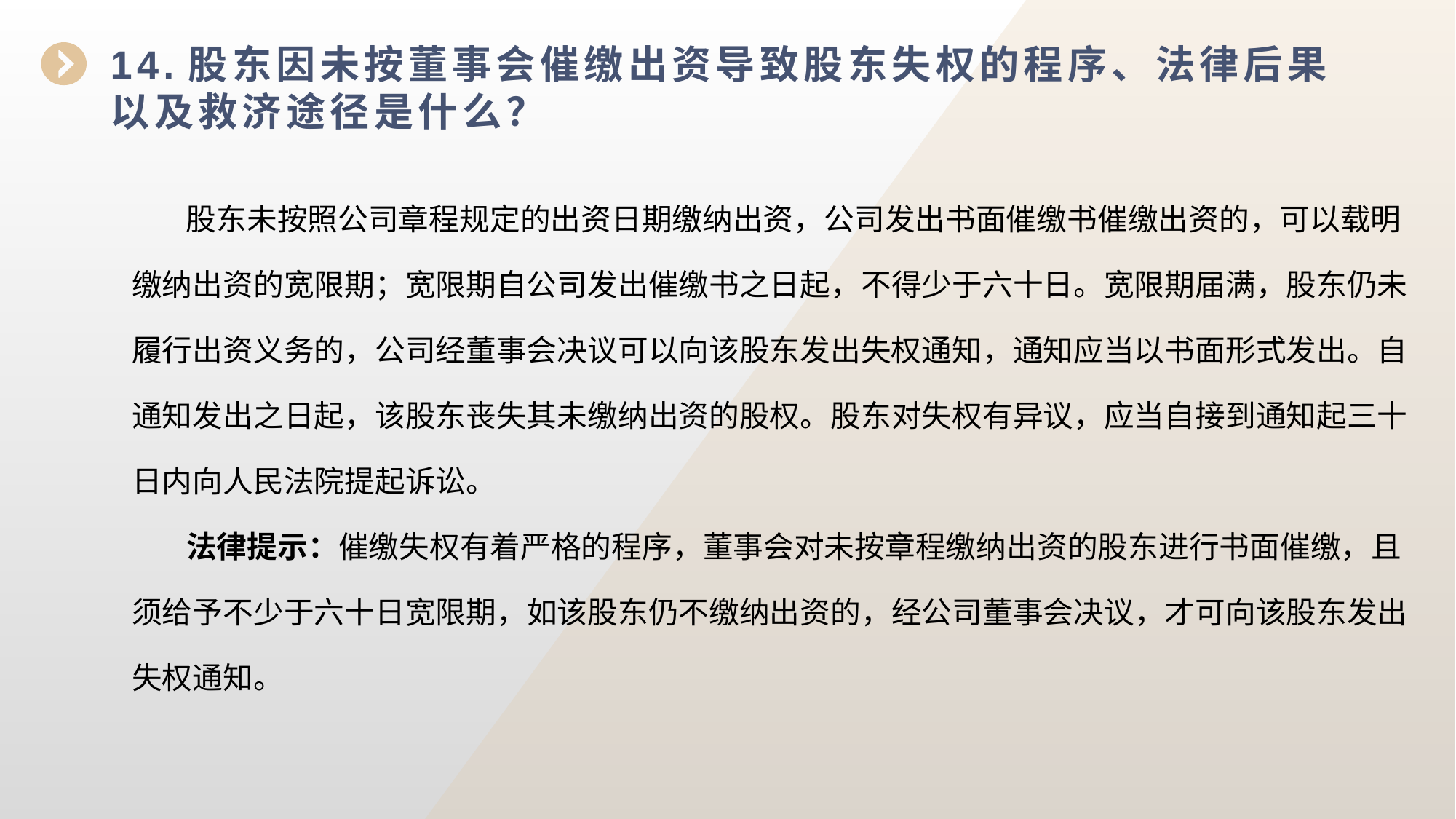

14.股东因未按董事会催缴出资导致股东失权的程序、法律后果以及救济途径是什么？

       股东未按照公司章程规定的出资日期缴纳出资，公司发出书面催缴书催缴出资的，可以载明缴纳出资的宽限期；宽限期自公司发出催缴书之日起，不得少于六十日。宽限期届满，股东仍未履行出资义务的，公司经董事会决议可以向该股东发出失权通知，通知应当以书面形式发出。自通知发出之日起，该股东丧失其未缴纳出资的股权。股东对失权有异议，应当自接到通知起三十日内向人民法院提起诉讼。
       法律提示：催缴失权有着严格的程序，董事会对未按章程缴纳出资的股东进行书面催缴，且须给予不少于六十日宽限期，如该股东仍不缴纳出资的，经公司董事会决议，才可向该股东发出失权通知。